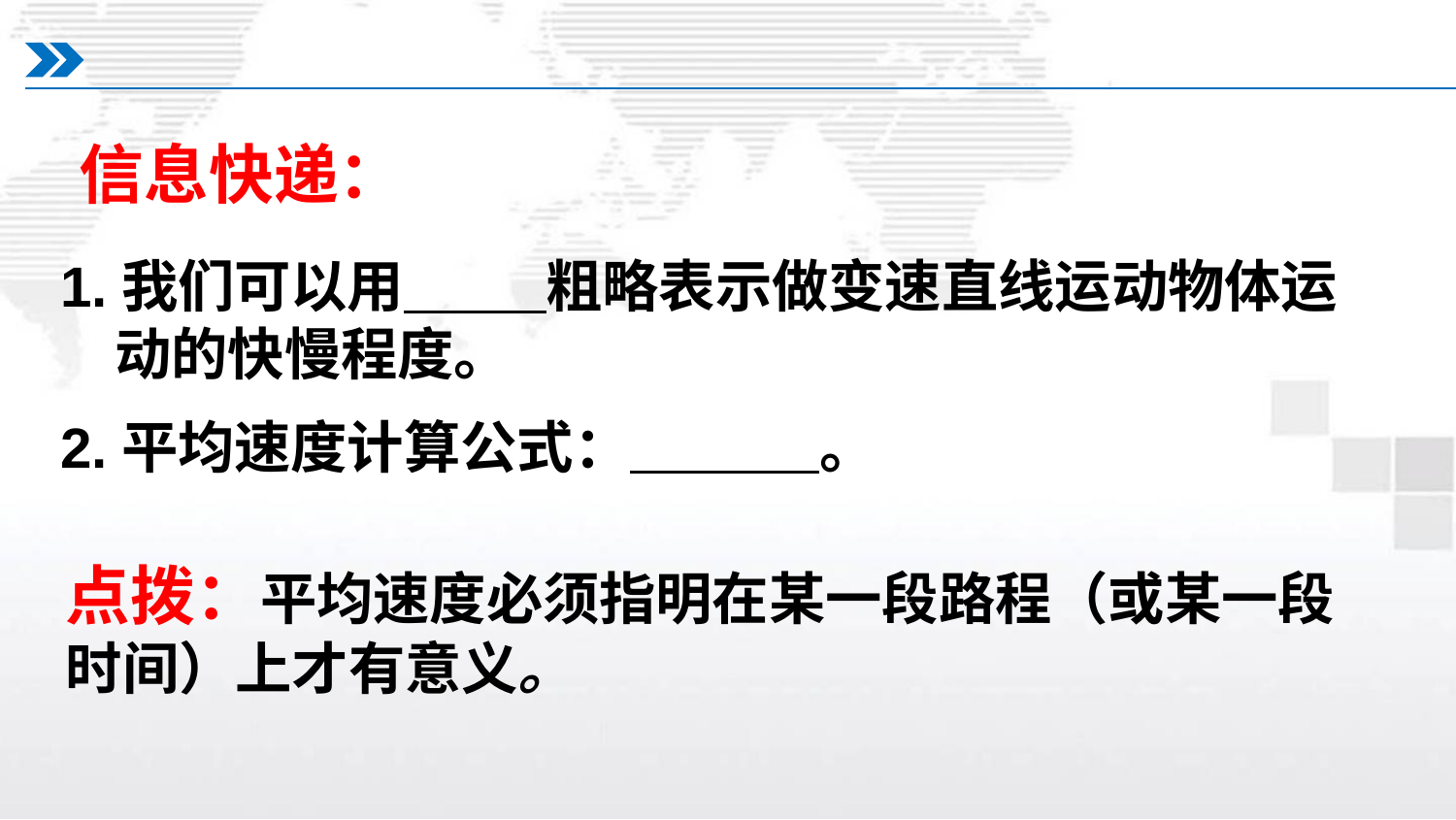

信息快递：
1.我们可以用         粗略表示做变速直线运动物体运动的快慢程度。
2.平均速度计算公式：            。
点拨：平均速度必须指明在某一段路程（或某一段时间）上才有意义。